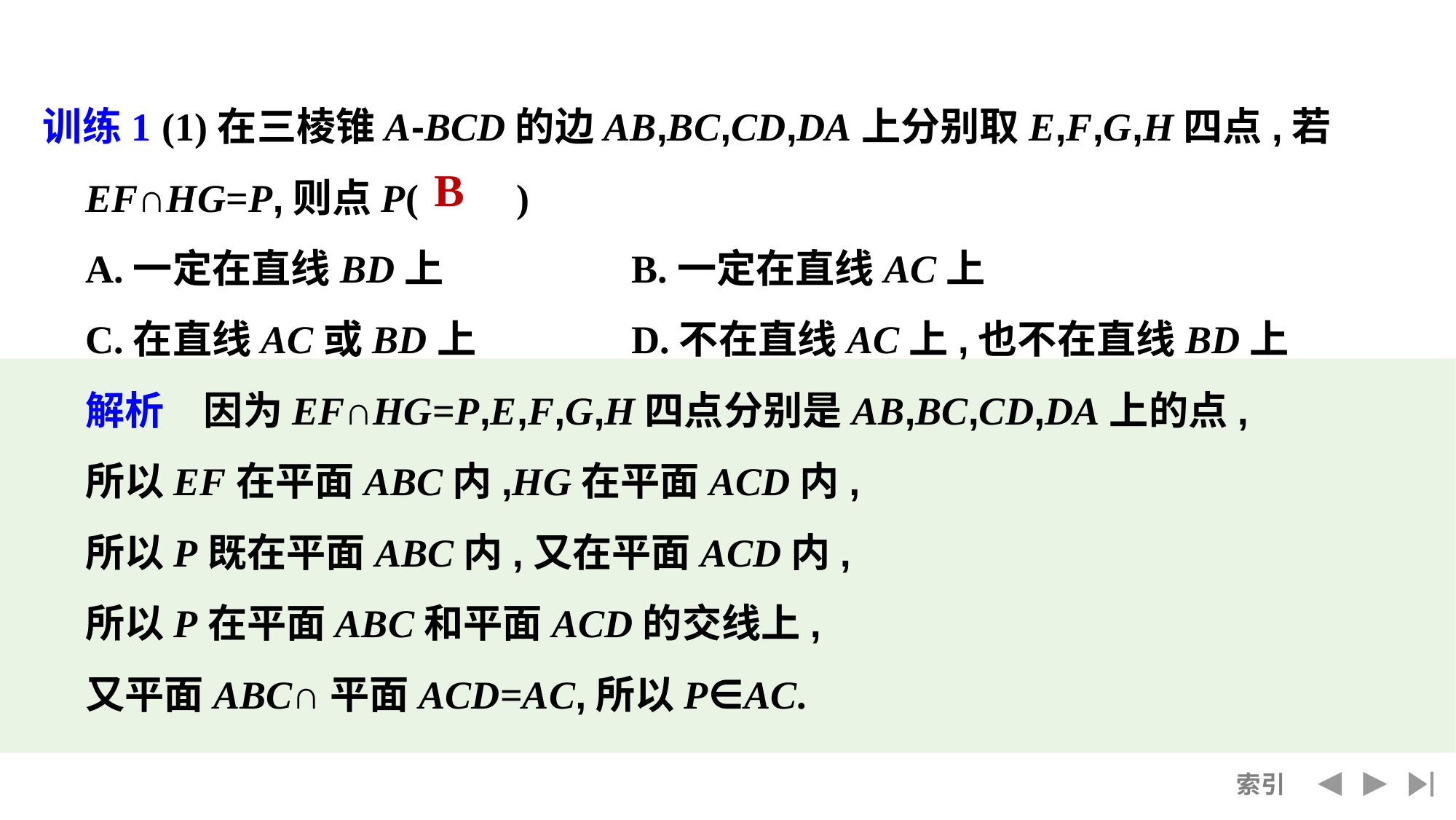

训练1 (1)在三棱锥A-BCD的边AB,BC,CD,DA上分别取E,F,G,H四点,若EF∩HG=P,则点P(　　)
	A.一定在直线BD上		B.一定在直线AC上
	C.在直线AC或BD上		D.不在直线AC上,也不在直线BD上
	解析　因为EF∩HG=P,E,F,G,H四点分别是AB,BC,CD,DA上的点,
	所以EF在平面ABC内,HG在平面ACD内,
	所以P既在平面ABC内,又在平面ACD内,
	所以P在平面ABC和平面ACD的交线上,
	又平面ABC∩平面ACD=AC,所以P∈AC.
B